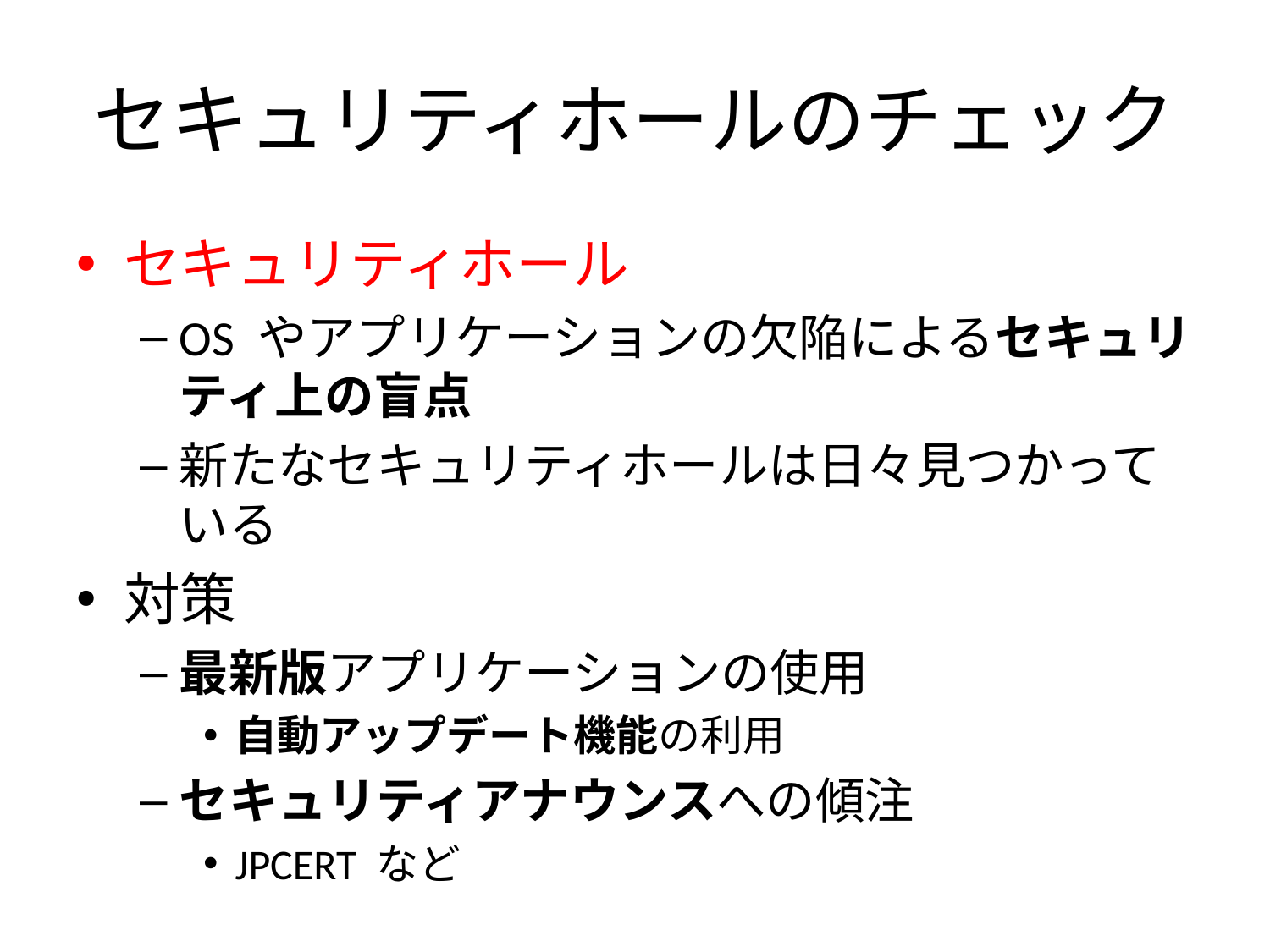

# セキュリティホールのチェック
セキュリティホール
OS やアプリケーションの欠陥によるセキュリティ上の盲点
新たなセキュリティホールは日々見つかっている
対策
最新版アプリケーションの使用
自動アップデート機能の利用
セキュリティアナウンスへの傾注
JPCERT など